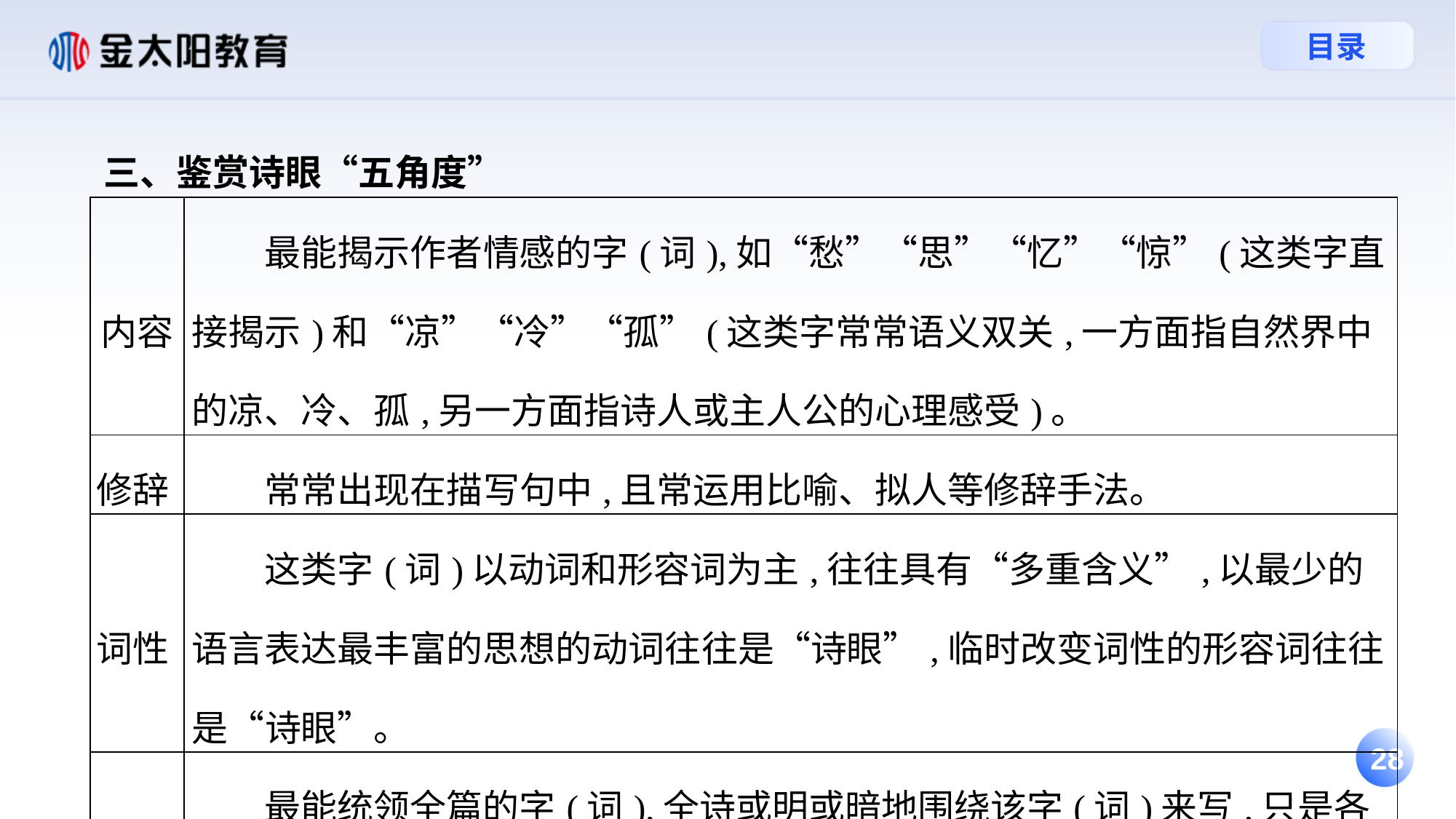

三、鉴赏诗眼“五角度”
| 内容 | 最能揭示作者情感的字(词),如“愁”“思”“忆”“惊”(这类字直接揭示)和“凉”“冷”“孤”(这类字常常语义双关,一方面指自然界中的凉、冷、孤,另一方面指诗人或主人公的心理感受)。 |
| --- | --- |
| 修辞 | 常常出现在描写句中,且常运用比喻、拟人等修辞手法。 |
| 词性 | 这类字(词)以动词和形容词为主,往往具有“多重含义”,以最少的语言表达最丰富的思想的动词往往是“诗眼”,临时改变词性的形容词往往是“诗眼”。 |
| 结构 | 最能统领全篇的字(词),全诗或明或暗地围绕该字(词)来写,只是各有侧重。 |
| 位置 | 五言诗一般是句中第三个字,七言诗一般是句中第五个字。 |